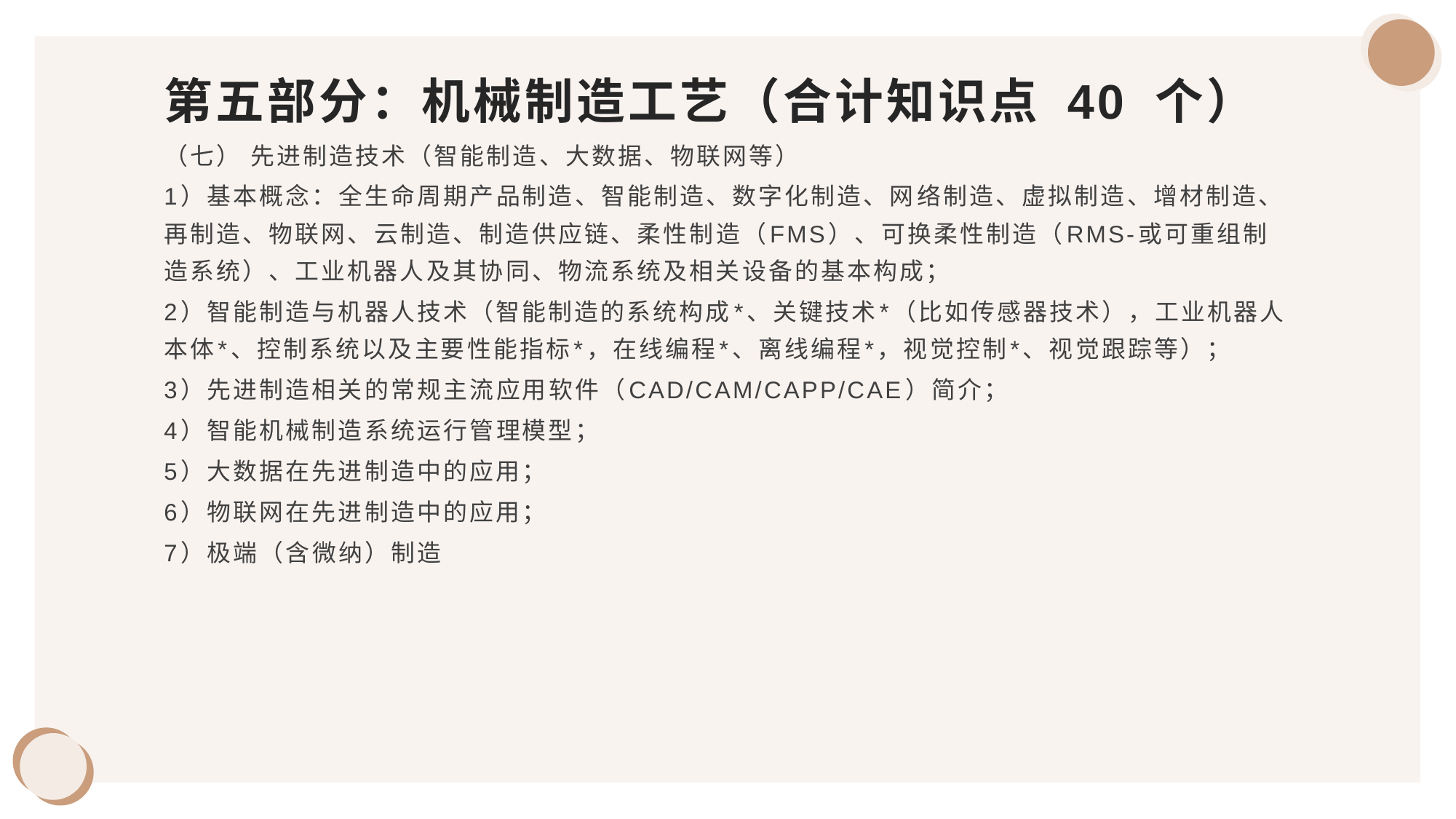

# 第五部分：机械制造工艺（合计知识点 40 个）
（七） 先进制造技术（智能制造、大数据、物联网等）
1）基本概念：全生命周期产品制造、智能制造、数字化制造、网络制造、虚拟制造、增材制造、再制造、物联网、云制造、制造供应链、柔性制造（FMS）、可换柔性制造（RMS-或可重组制造系统）、工业机器人及其协同、物流系统及相关设备的基本构成；
2）智能制造与机器人技术（智能制造的系统构成*、关键技术*（比如传感器技术），工业机器人本体*、控制系统以及主要性能指标*，在线编程*、离线编程*，视觉控制*、视觉跟踪等）；
3）先进制造相关的常规主流应用软件（CAD/CAM/CAPP/CAE）简介；
4）智能机械制造系统运行管理模型；
5）大数据在先进制造中的应用；
6）物联网在先进制造中的应用；
7）极端（含微纳）制造